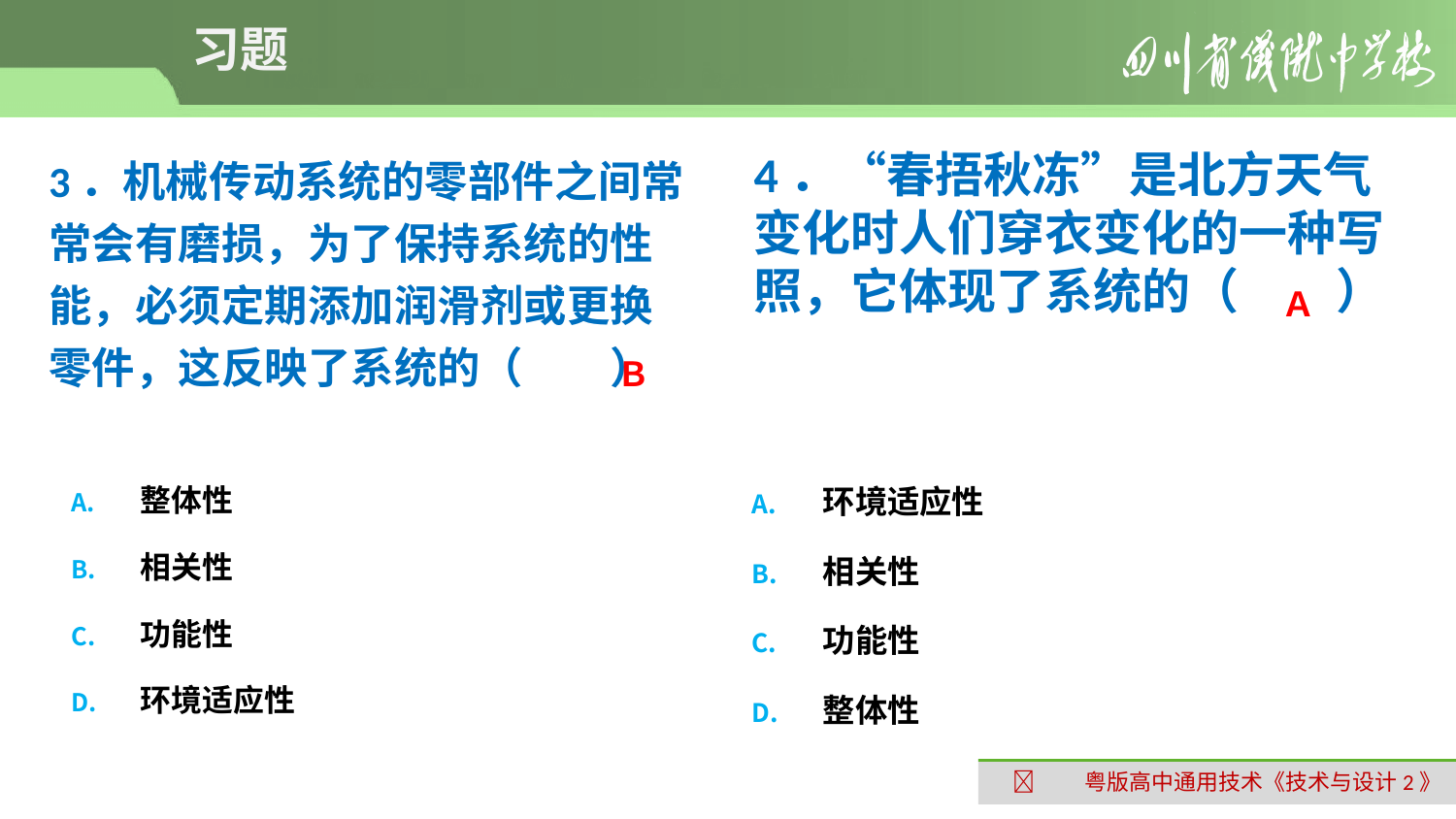

# 习题
3．机械传动系统的零部件之间常常会有磨损，为了保持系统的性能，必须定期添加润滑剂或更换零件，这反映了系统的（　　）
4．“春捂秋冻”是北方天气变化时人们穿衣变化的一种写照，它体现了系统的（　　）

Ａ
Ｂ
整体性
相关性
功能性
环境适应性

环境适应性
相关性
功能性
整体性